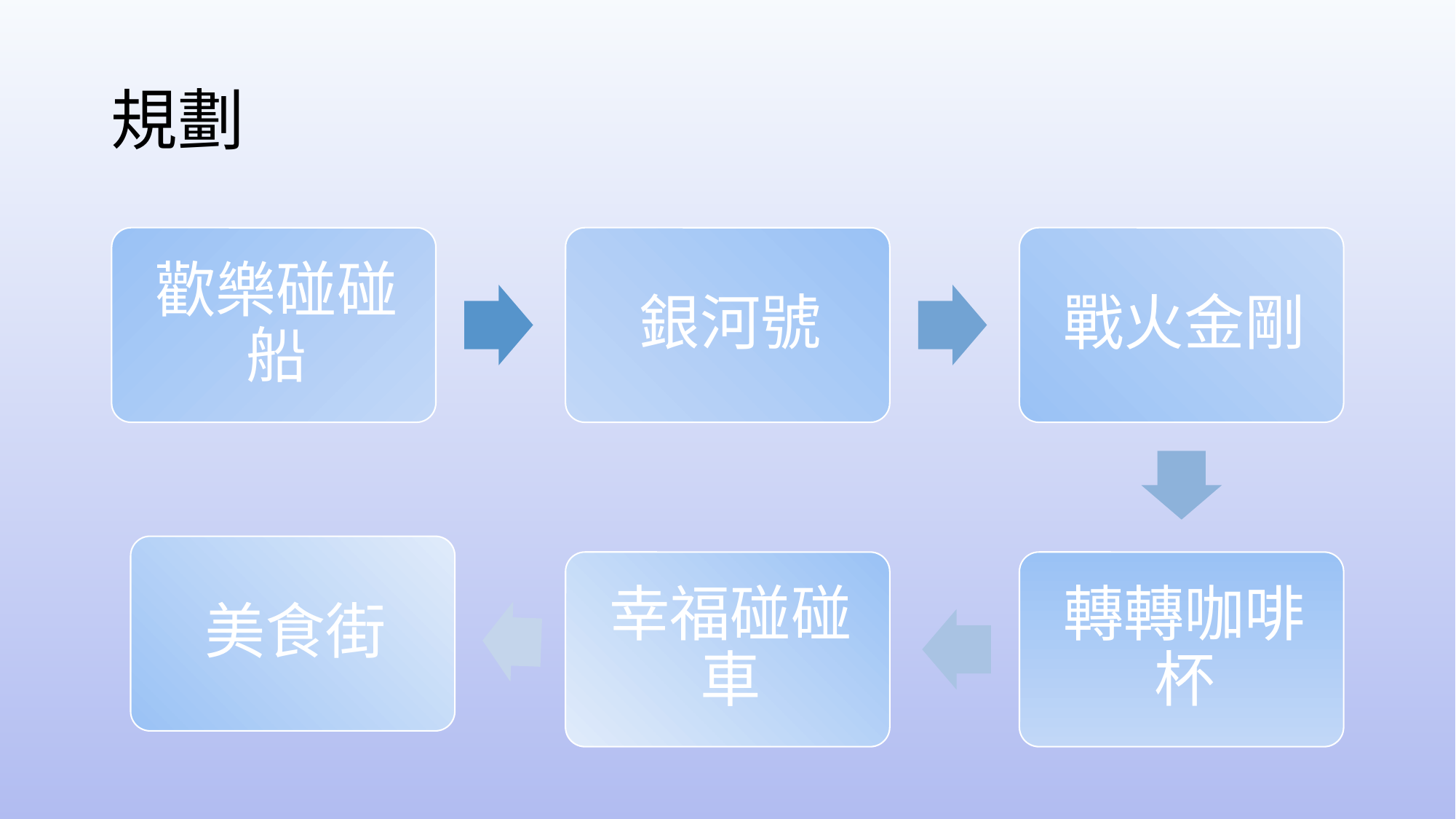

# 規劃
歡樂碰碰船

銀河號

戰火金剛

轉轉咖啡杯

幸福碰碰車

美食街